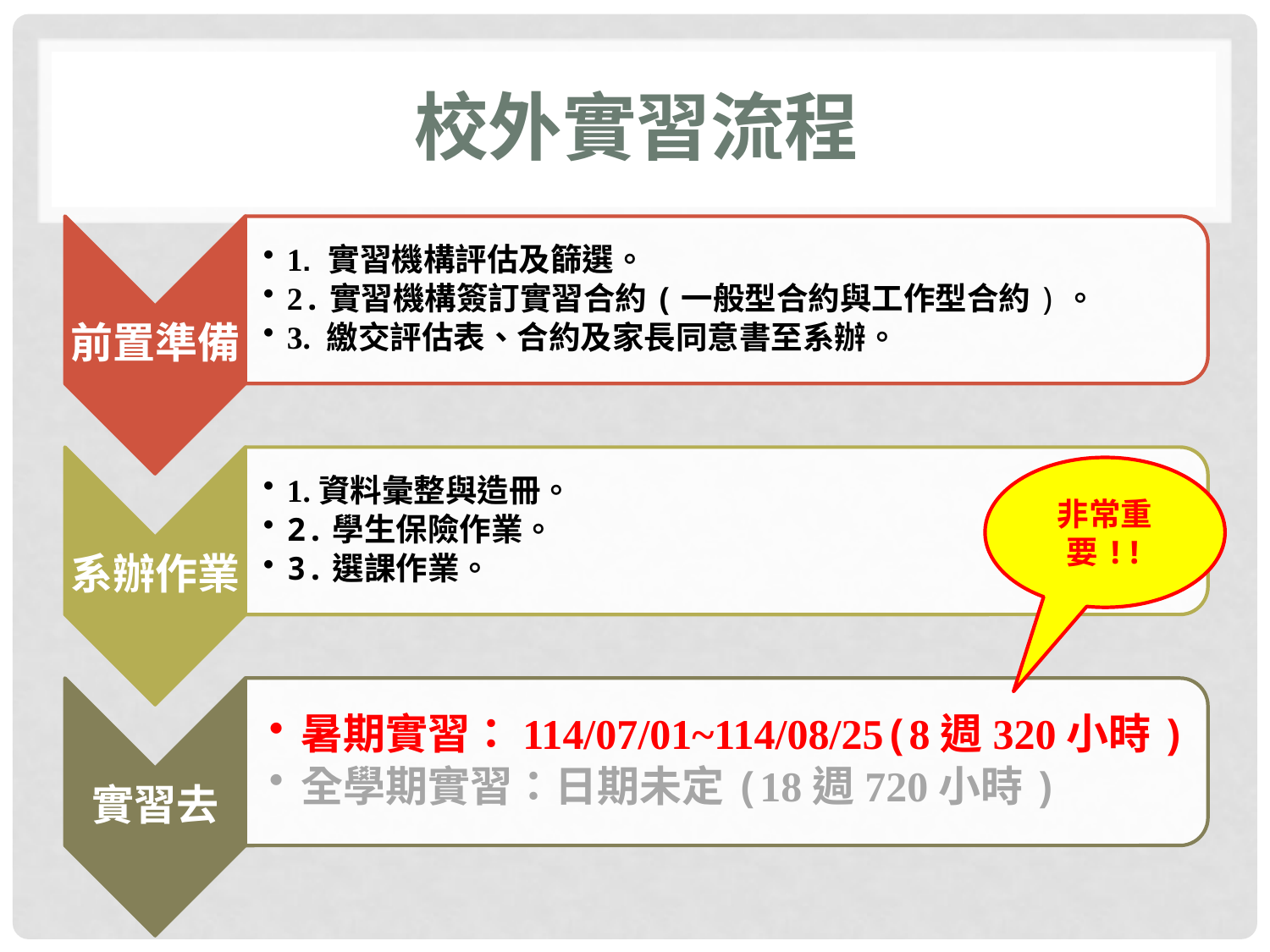

# 校外實習流程
前置準備
1. 實習機構評估及篩選。
2.實習機構簽訂實習合約(一般型合約與工作型合約)。
3. 繳交評估表、合約及家長同意書至系辦。
系辦作業
1.資料彙整與造冊。
2.學生保險作業。
3.選課作業。
實習去
暑期實習：114/07/01~114/08/25(8週320小時)
全學期實習：日期未定(18週720小時)
非常重要!!